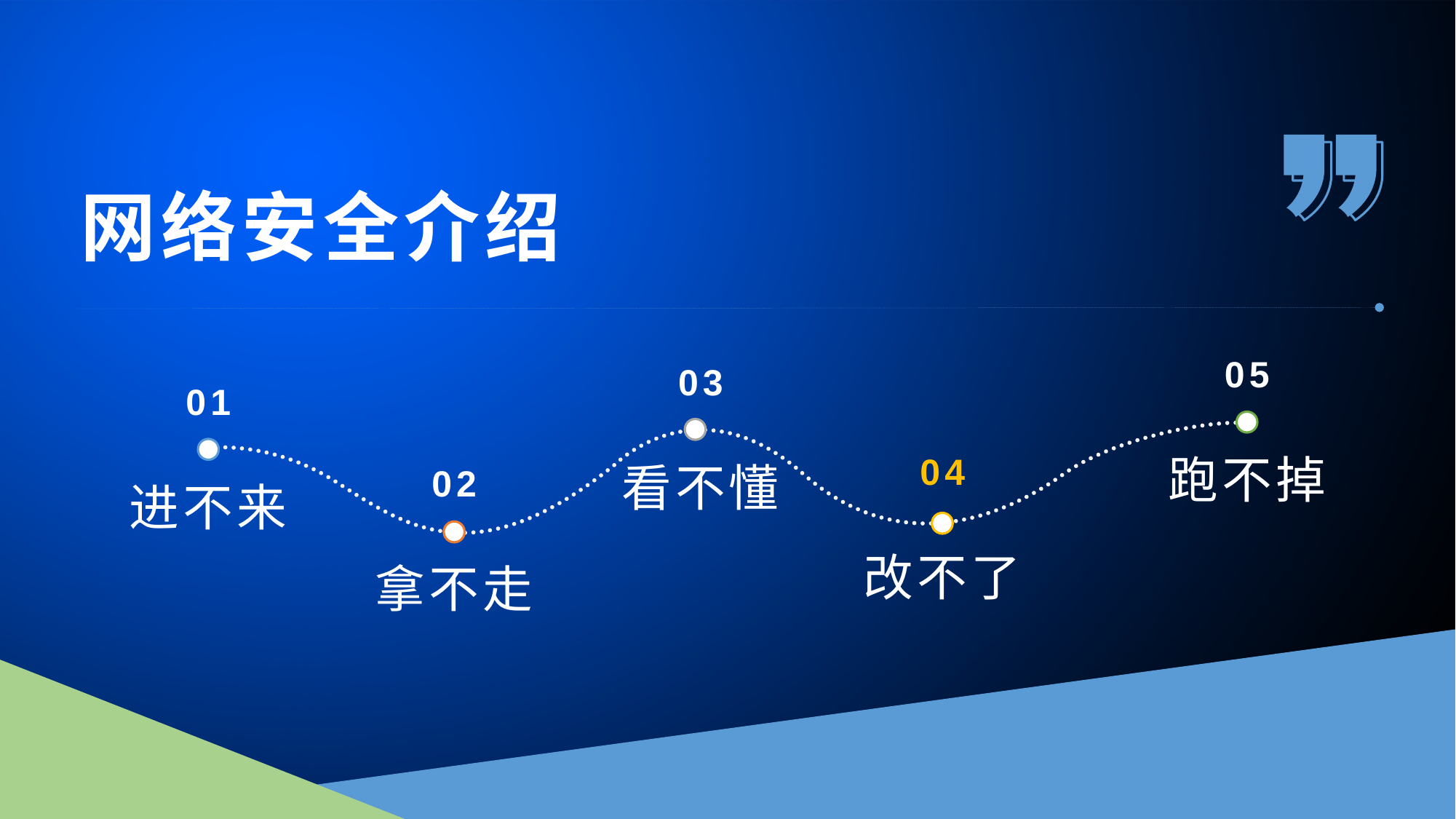

网络安全介绍

05
03
01

跑不掉
04
看不懂
02
进不来

改不了
拿不走